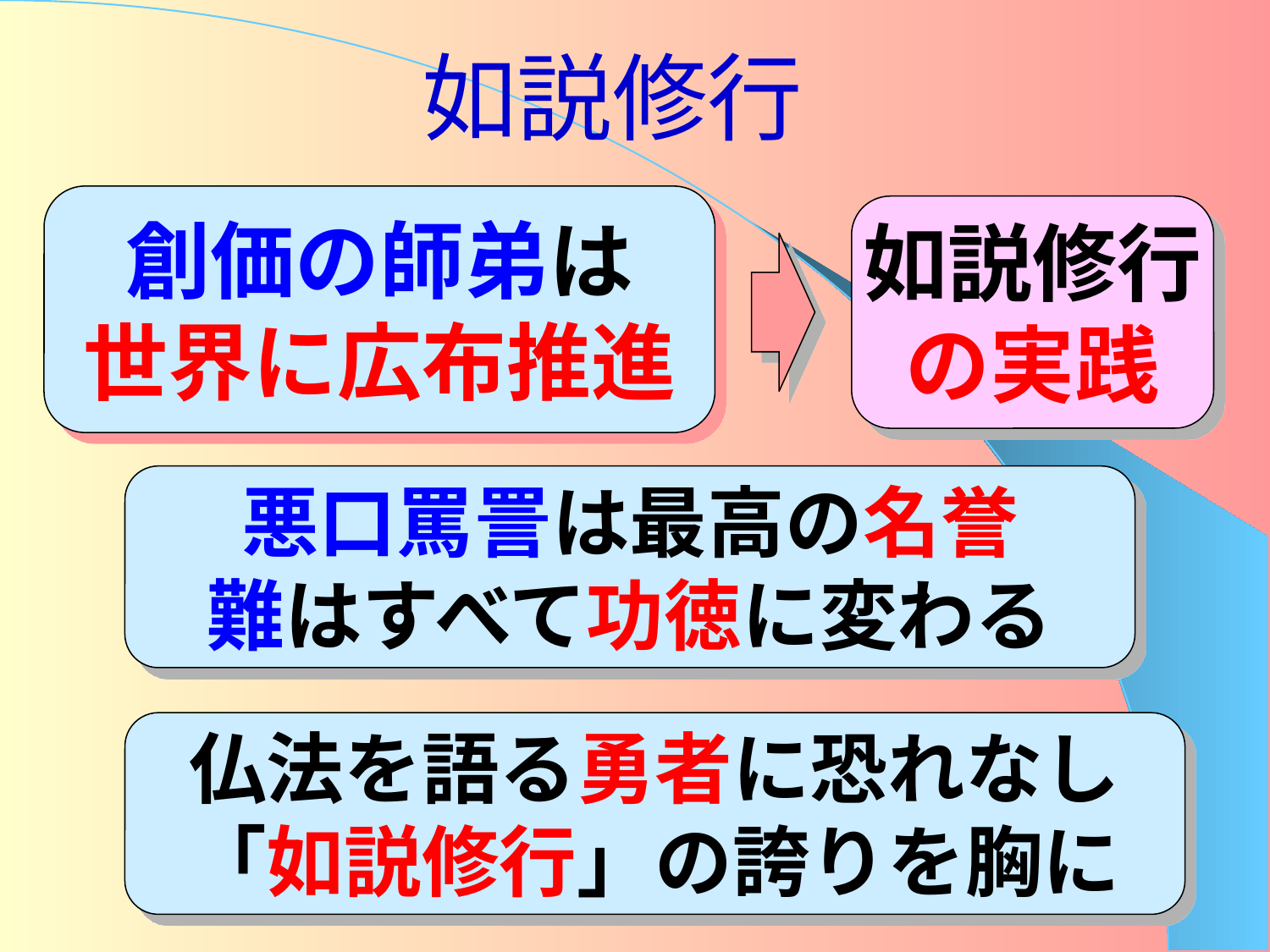

# 如説修行
創価の師弟は
世界に広布推進
如説修行
の実践

悪口罵詈は最高の名誉
難はすべて功徳に変わる
仏法を語る勇者に恐れなし
「如説修行」の誇りを胸に